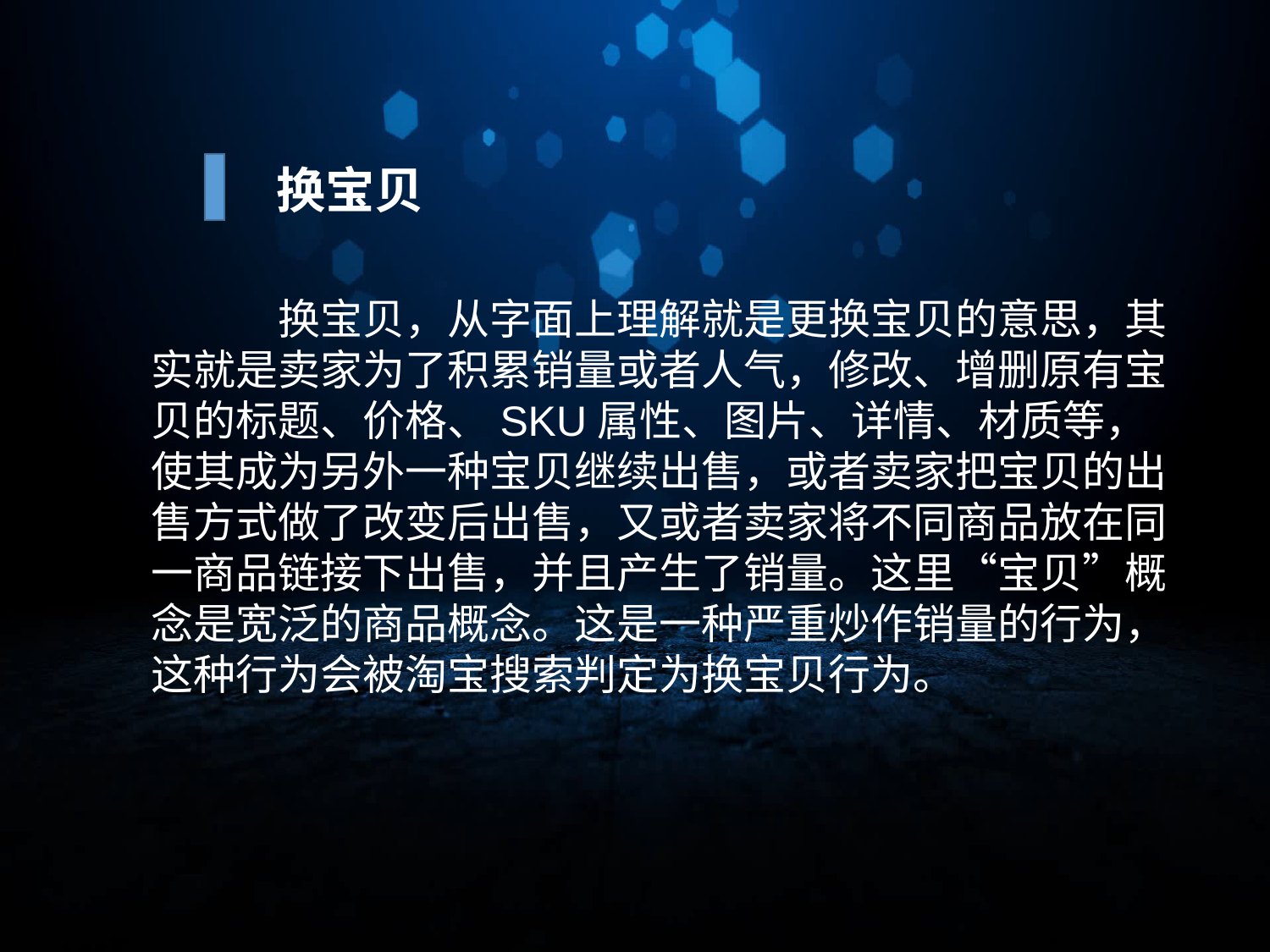

换宝贝

	换宝贝，从字面上理解就是更换宝贝的意思，其实就是卖家为了积累销量或者人气，修改、增删原有宝贝的标题、价格、SKU属性、图片、详情、材质等，使其成为另外一种宝贝继续出售，或者卖家把宝贝的出售方式做了改变后出售，又或者卖家将不同商品放在同一商品链接下出售，并且产生了销量。这里“宝贝”概念是宽泛的商品概念。这是一种严重炒作销量的行为，这种行为会被淘宝搜索判定为换宝贝行为。